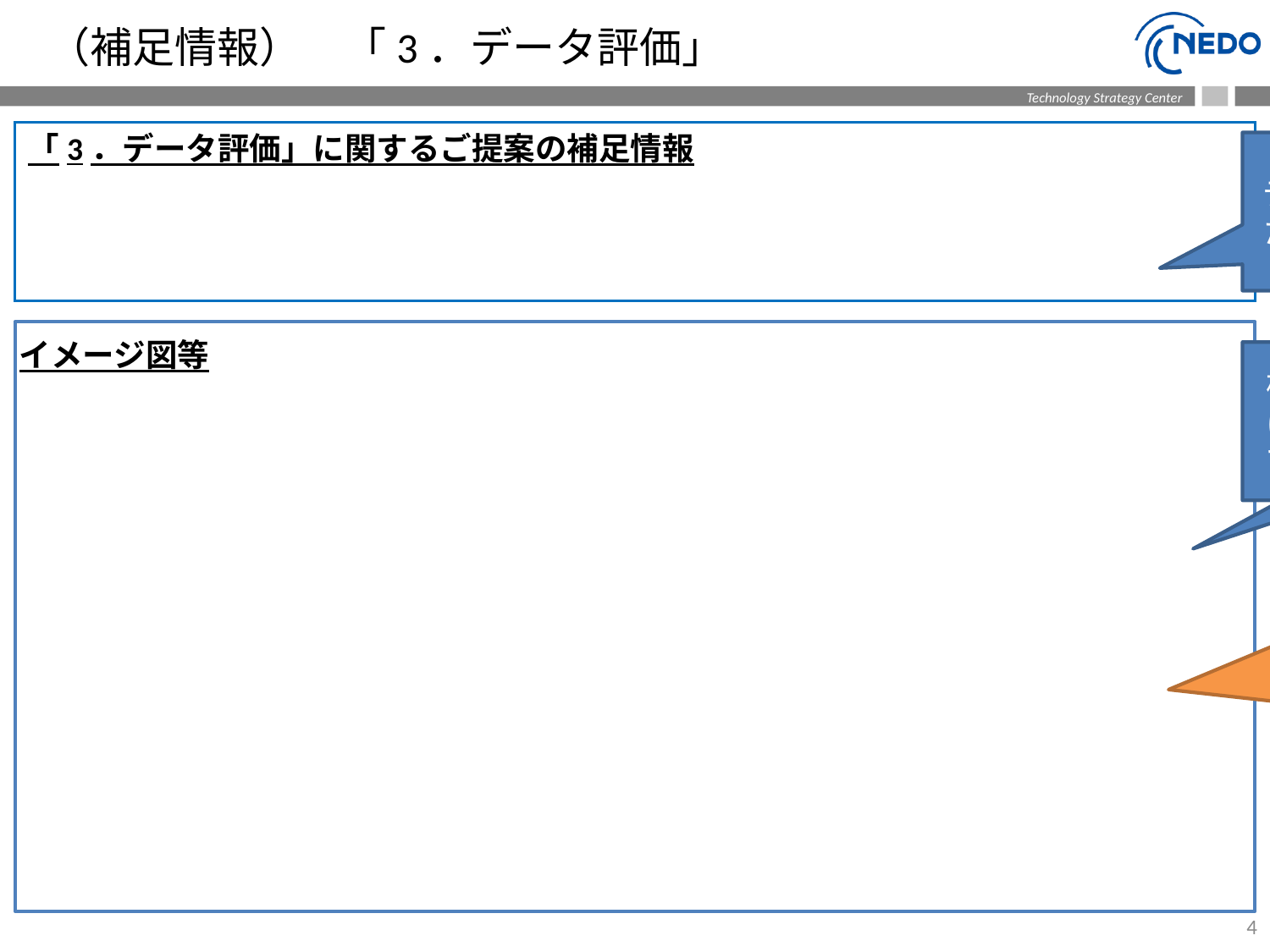

# （補足情報）　「3．データ評価」
「3．データ評価」に関するご提案の補足情報
Web入力項目「3．データ評価」に対応した補足情報を記載してください。

イメージ図等
枠、ページ数は適宜調整してください。
「3．データ評価」については可能な限り図や表などで分かりやすいアウトプットイメージを記載してください。
4